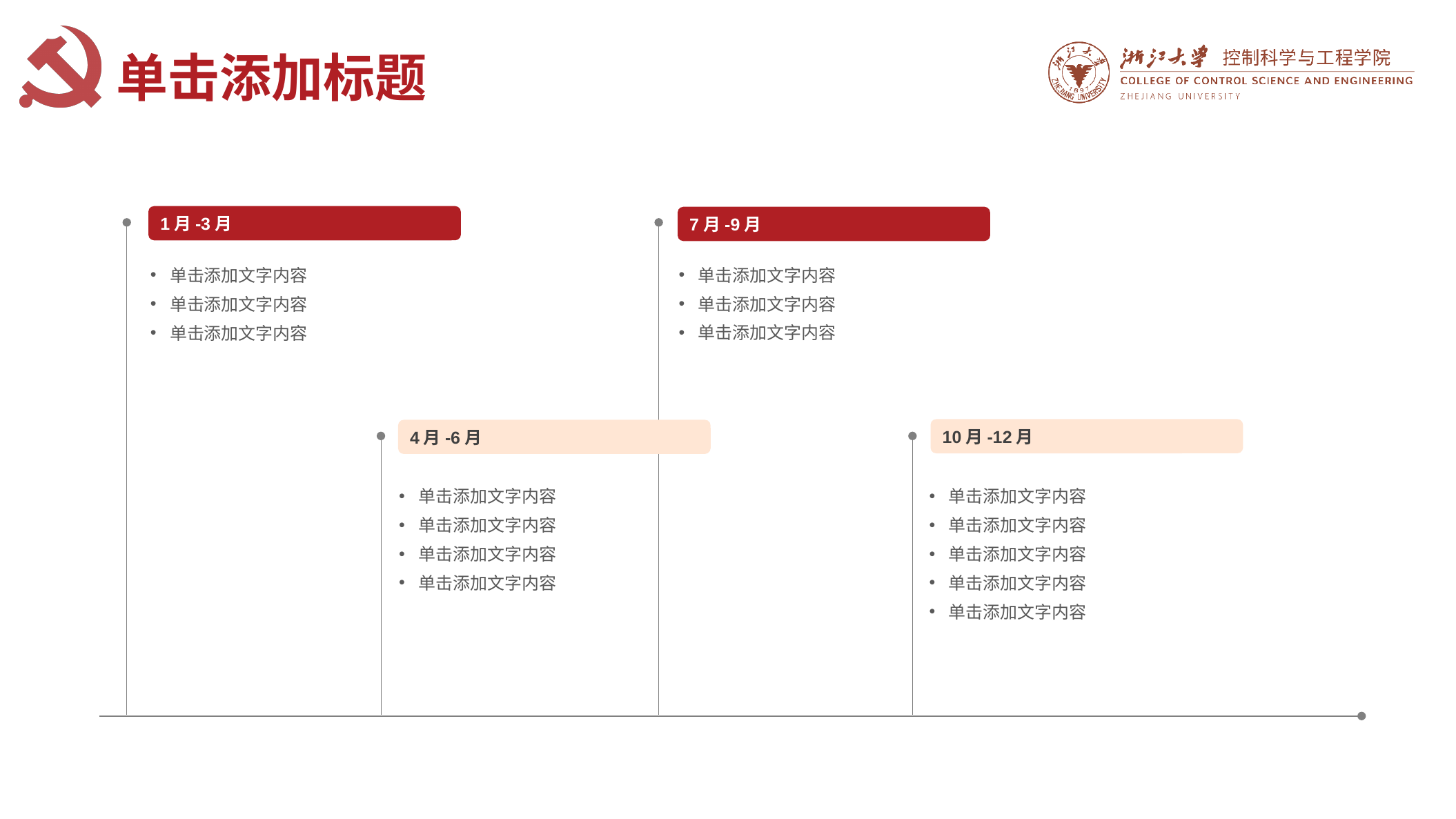

单击添加标题
1月-3月
7月-9月
单击添加文字内容
单击添加文字内容
单击添加文字内容
单击添加文字内容
单击添加文字内容
单击添加文字内容

10月-12月
4月-6月
单击添加文字内容
单击添加文字内容
单击添加文字内容
单击添加文字内容
单击添加文字内容
单击添加文字内容
单击添加文字内容
单击添加文字内容
单击添加文字内容